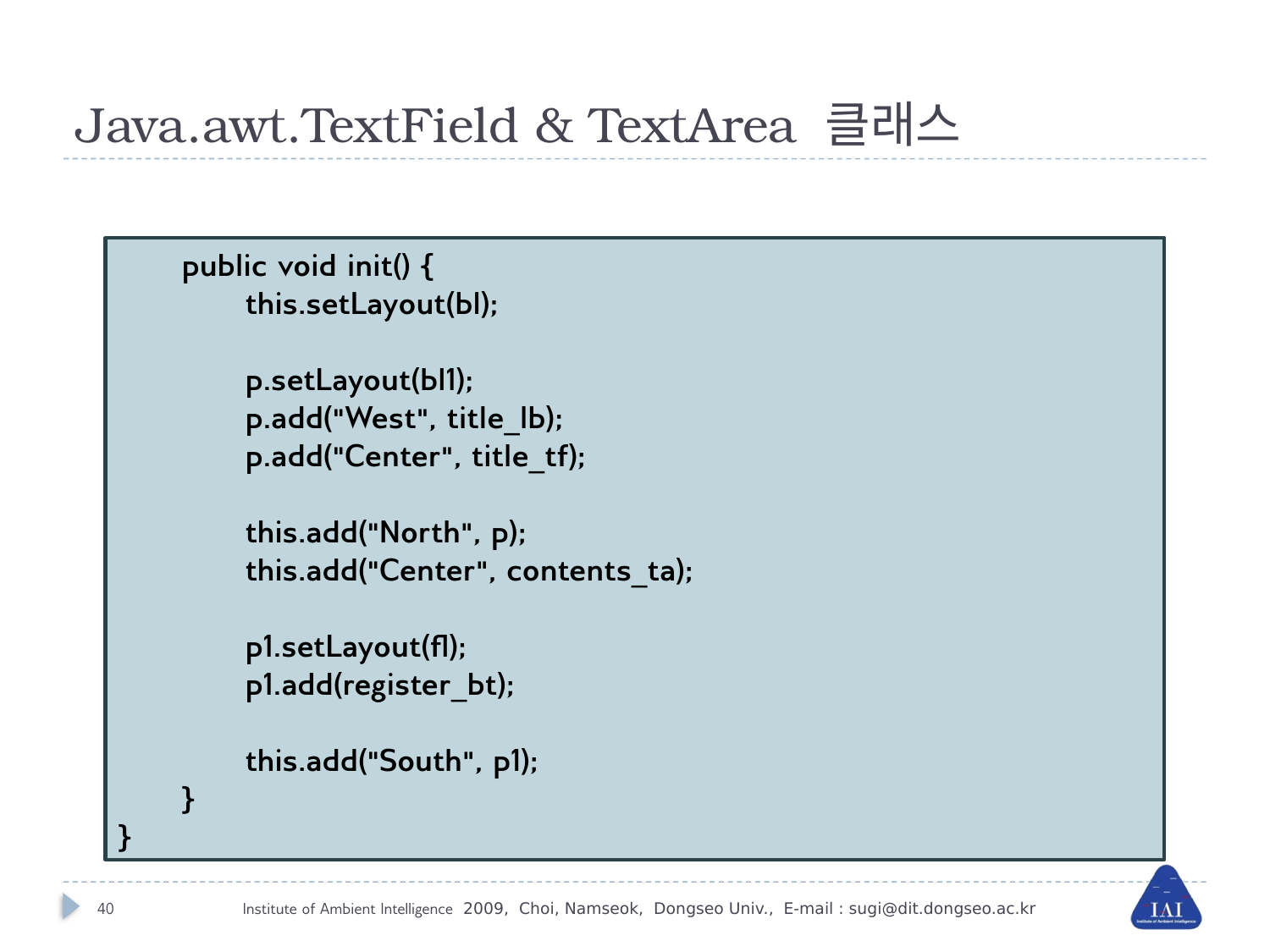

# Java.awt.TextField & TextArea 클래스

public void init() {
this.setLayout(bl);

p.setLayout(bl1);
p.add("West", title_lb);
p.add("Center", title_tf);

this.add("North", p);
this.add("Center", contents_ta);

p1.setLayout(fl);
p1.add(register_bt);

this.add("South", p1);
}
}